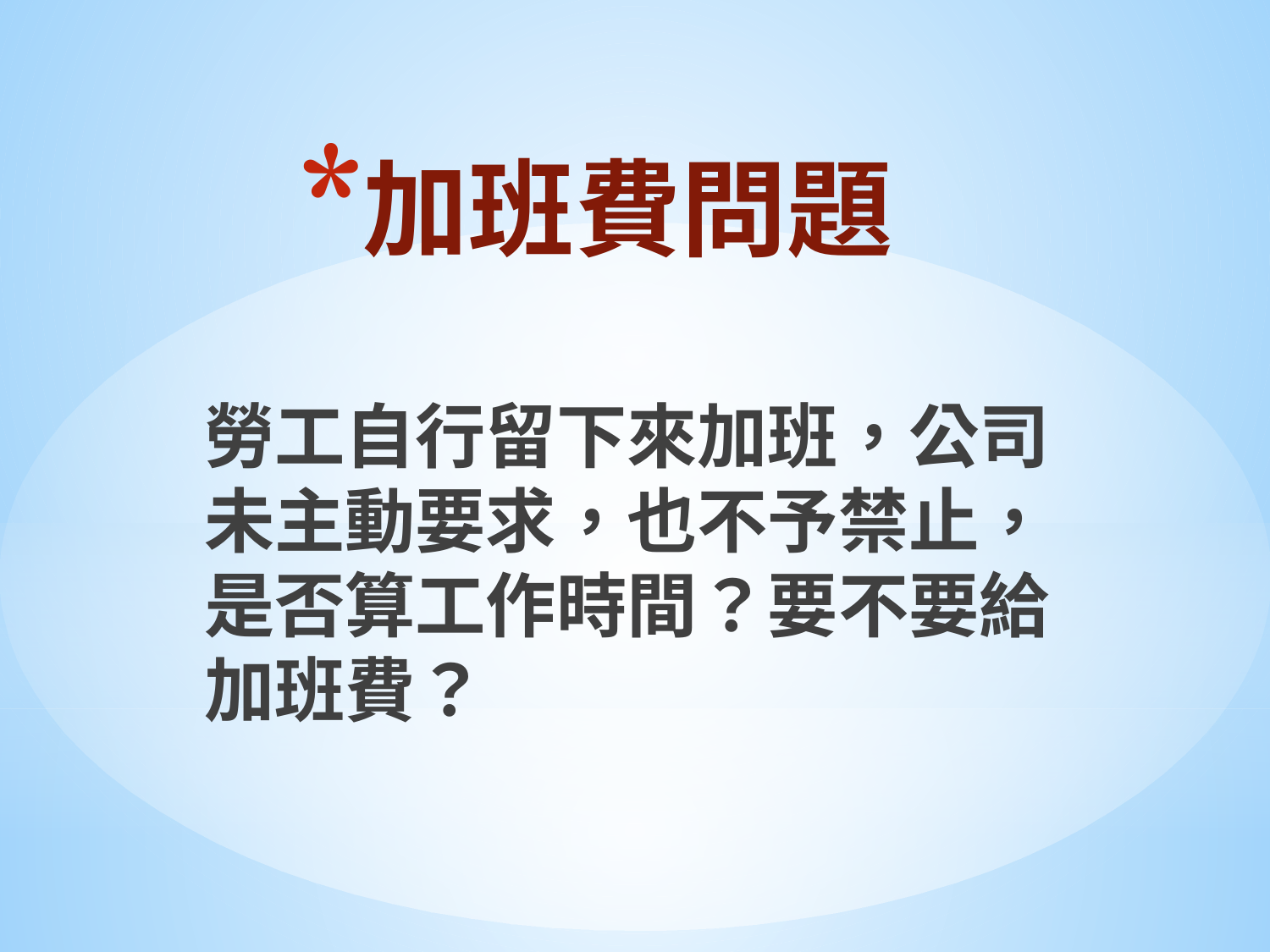

# 加班費問題
勞工自行留下來加班，公司未主動要求，也不予禁止，是否算工作時間？要不要給加班費？